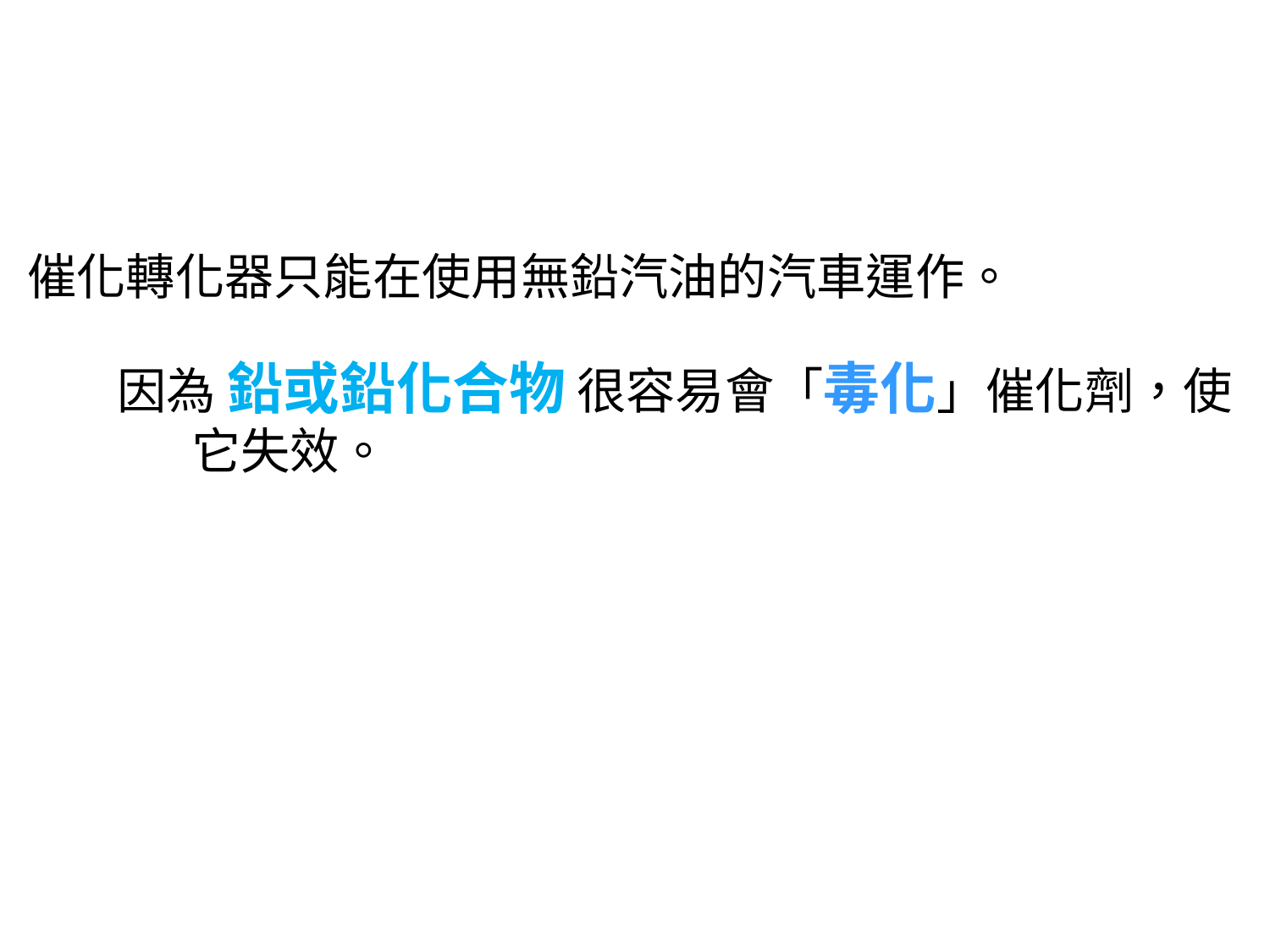

催化轉化器只能在使用無鉛汽油的汽車運作。
因為 鉛或鉛化合物 很容易會「毒化」催化劑，使它失效。